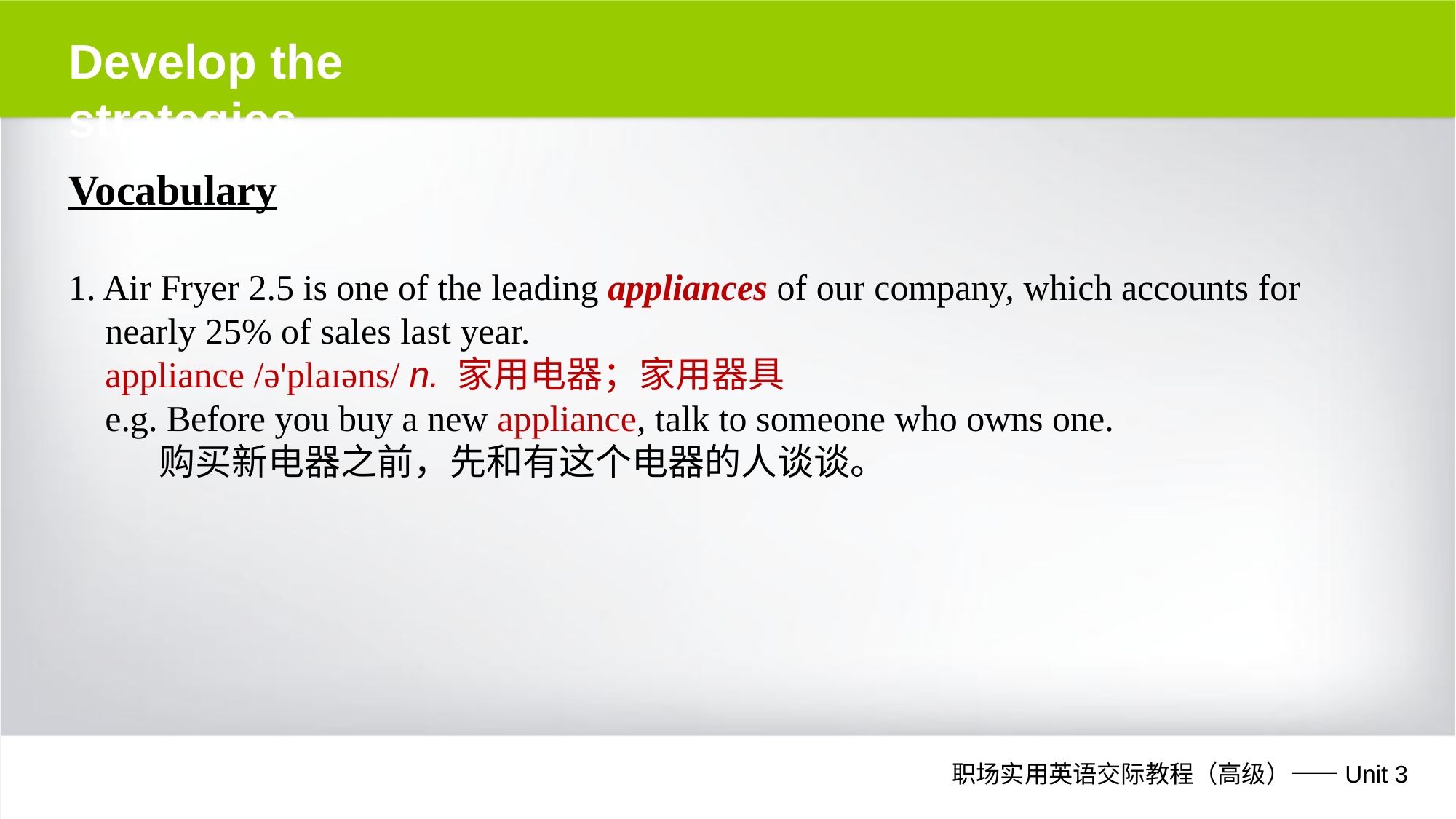

Develop the strategies
Vocabulary

1. Air Fryer 2.5 is one of the leading appliances of our company, which accounts for
    nearly 25% of sales last year.
    appliance /ə'plaɪəns/ n. 家用电器；家用器具
    e.g. Before you buy a new appliance, talk to someone who owns one.
          购买新电器之前，先和有这个电器的人谈谈。
职场实用英语交际教程（高级）——Unit 3